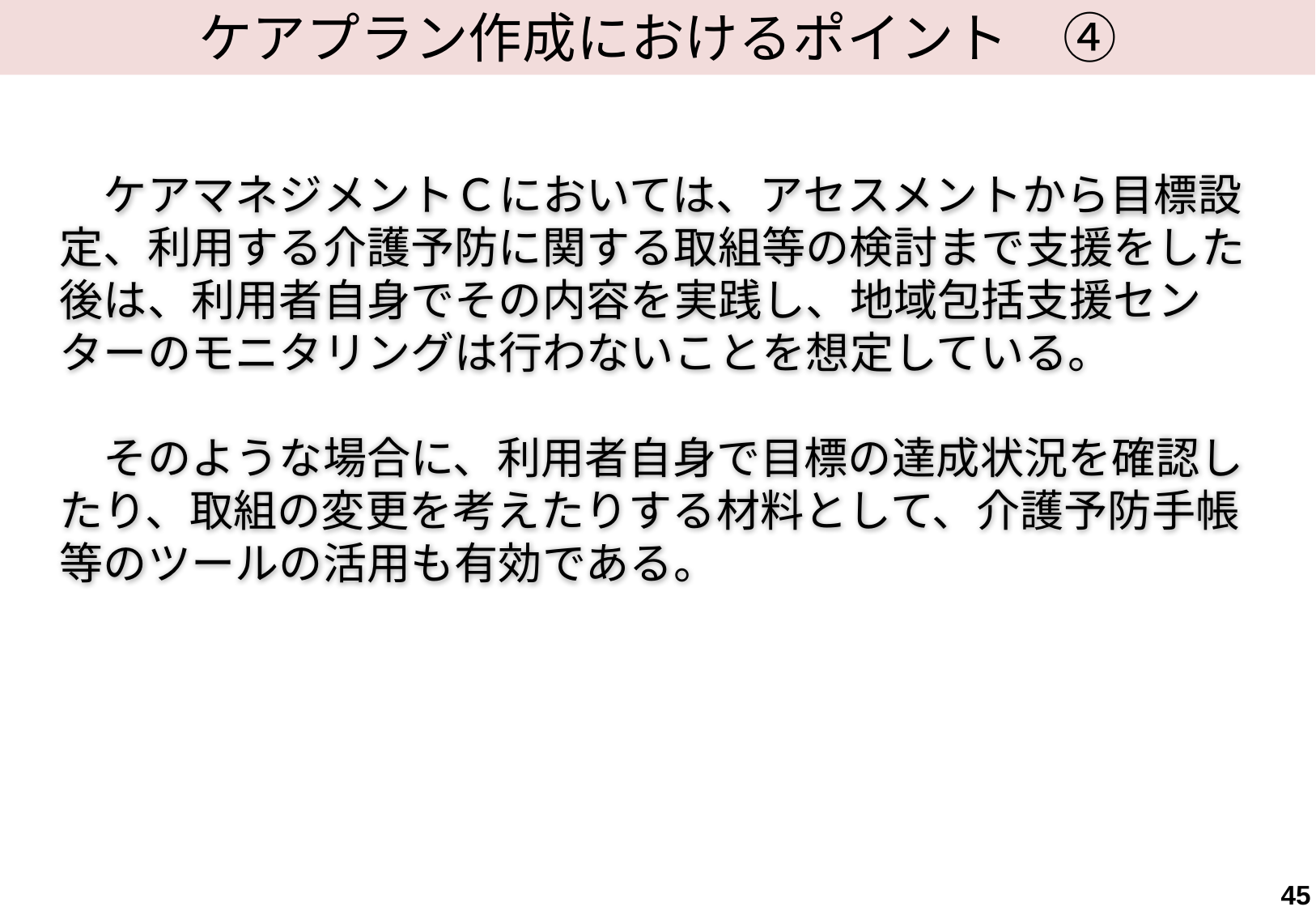

ケアプラン作成におけるポイント　④
　ケアマネジメントＣにおいては、アセスメントから目標設定、利用する介護予防に関する取組等の検討まで支援をした後は、利用者自身でその内容を実践し、地域包括支援センターのモニタリングは行わないことを想定している。

　そのような場合に、利用者自身で目標の達成状況を確認したり、取組の変更を考えたりする材料として、介護予防手帳等のツールの活用も有効である。
45